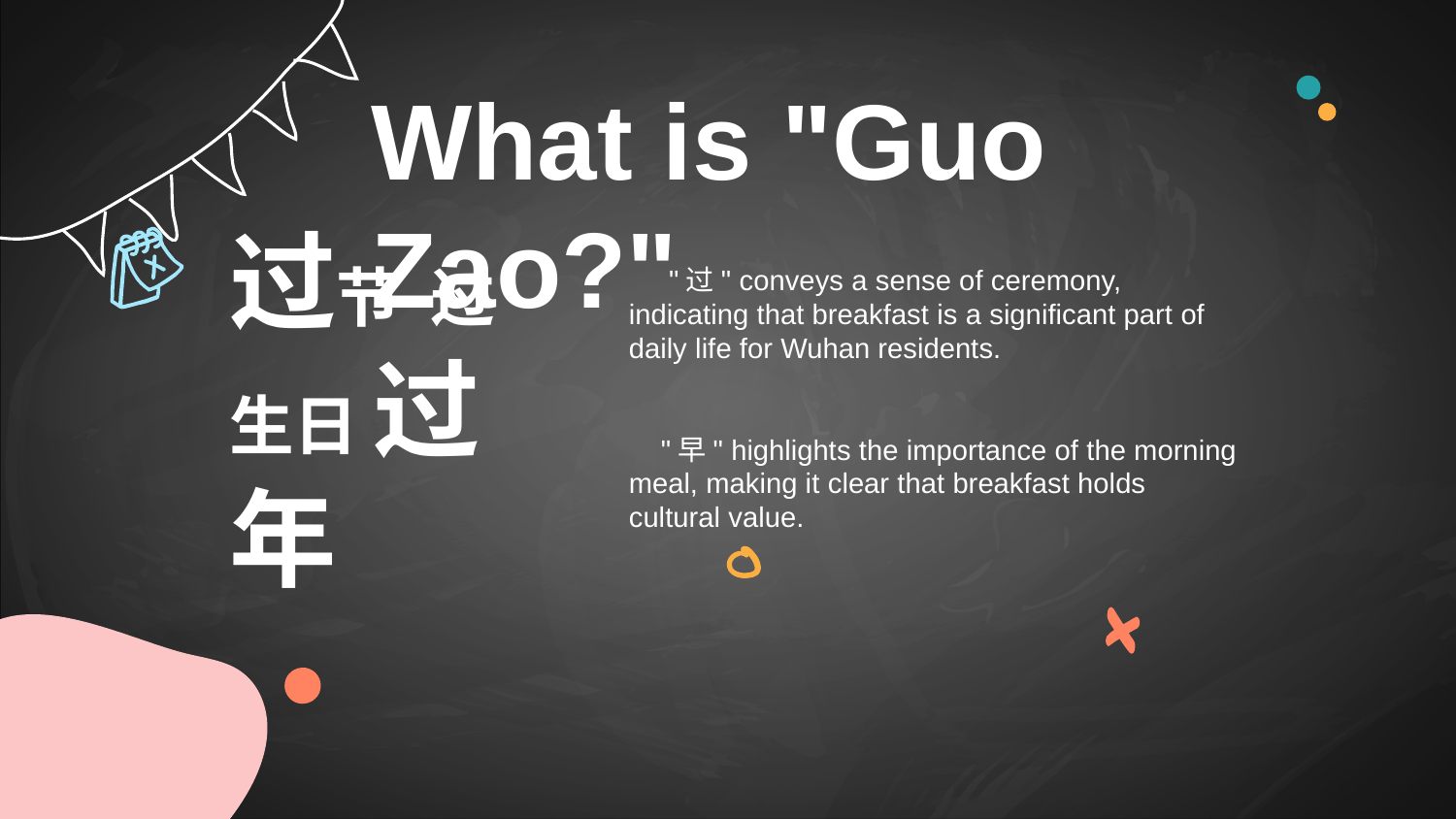

What is "Guo Zao?"
过节  过生日 过年

     "过" conveys a sense of ceremony, indicating that breakfast is a significant part of daily life for Wuhan residents.

    "早" highlights the importance of the morning meal, making it clear that breakfast holds cultural value.